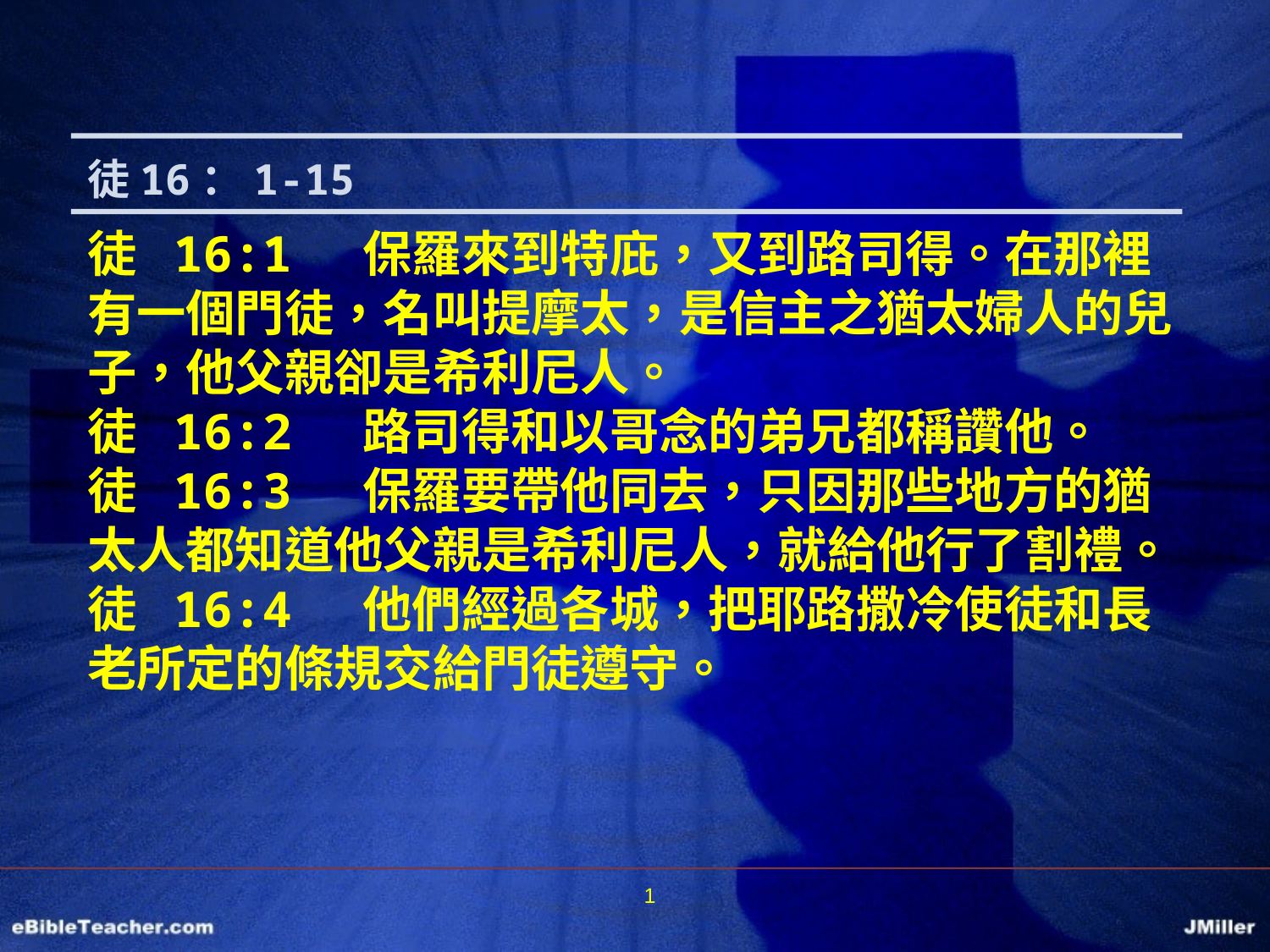

徒16：1-15
徒 16:1  保羅來到特庇，又到路司得。在那裡有一個門徒，名叫提摩太，是信主之猶太婦人的兒子，他父親卻是希利尼人。
徒 16:2  路司得和以哥念的弟兄都稱讚他。
徒 16:3  保羅要帶他同去，只因那些地方的猶太人都知道他父親是希利尼人，就給他行了割禮。
徒 16:4  他們經過各城，把耶路撒冷使徒和長老所定的條規交給門徒遵守。